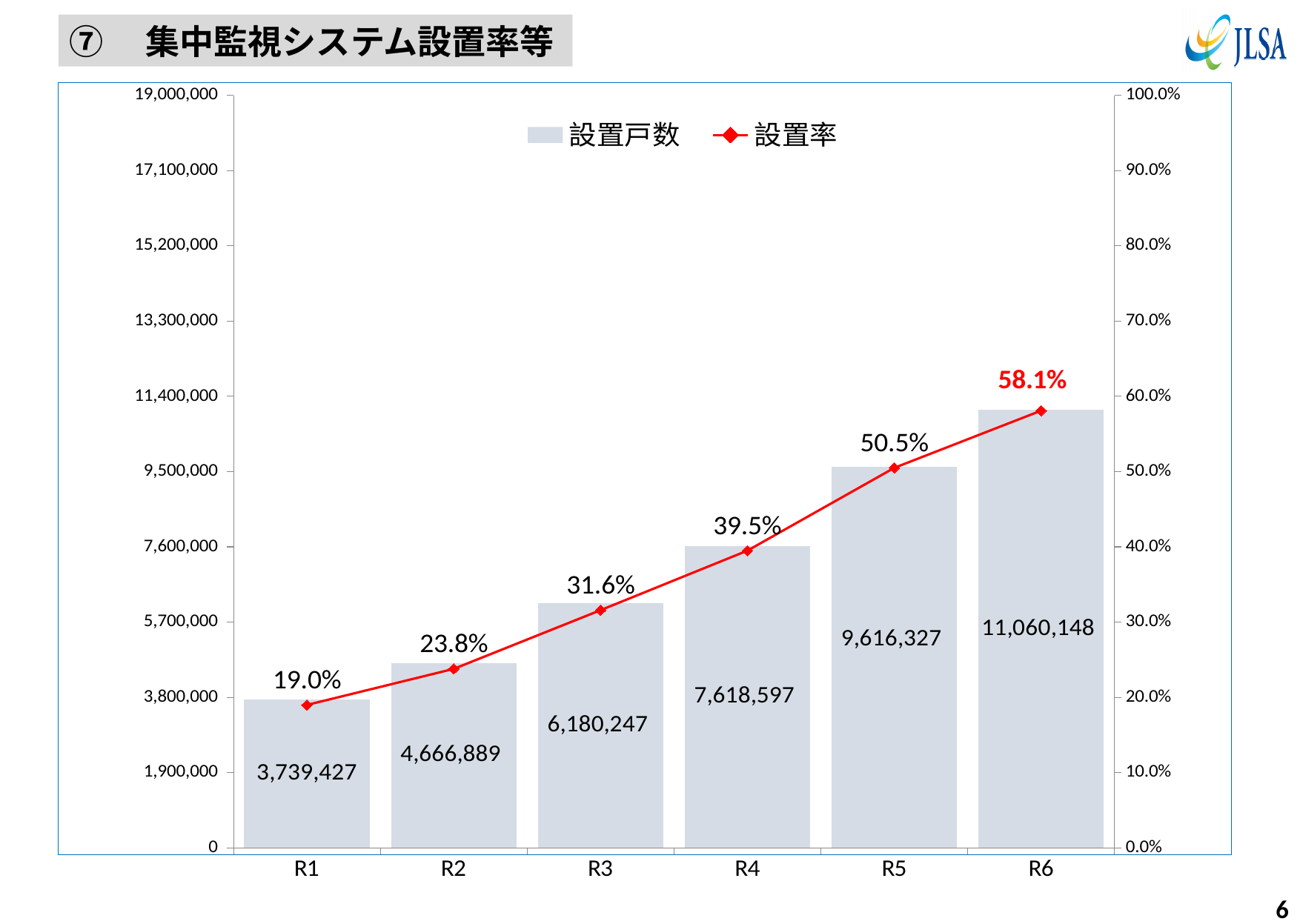

⑦　集中監視システム設置率等

### Chart

| Category | 設置戸数 | 設置率 |
|---|---|---|
| R1 | 3739427.0 | 0.19 |
| R2 | 4666889.0 | 0.238 |
| R3 | 6180247.0 | 0.316 |
| R4 | 7618597.0 | 0.395 |
| R5 | 9616327.0 | 0.505 |
| R6 | 11060148.0 | 0.581 |
6